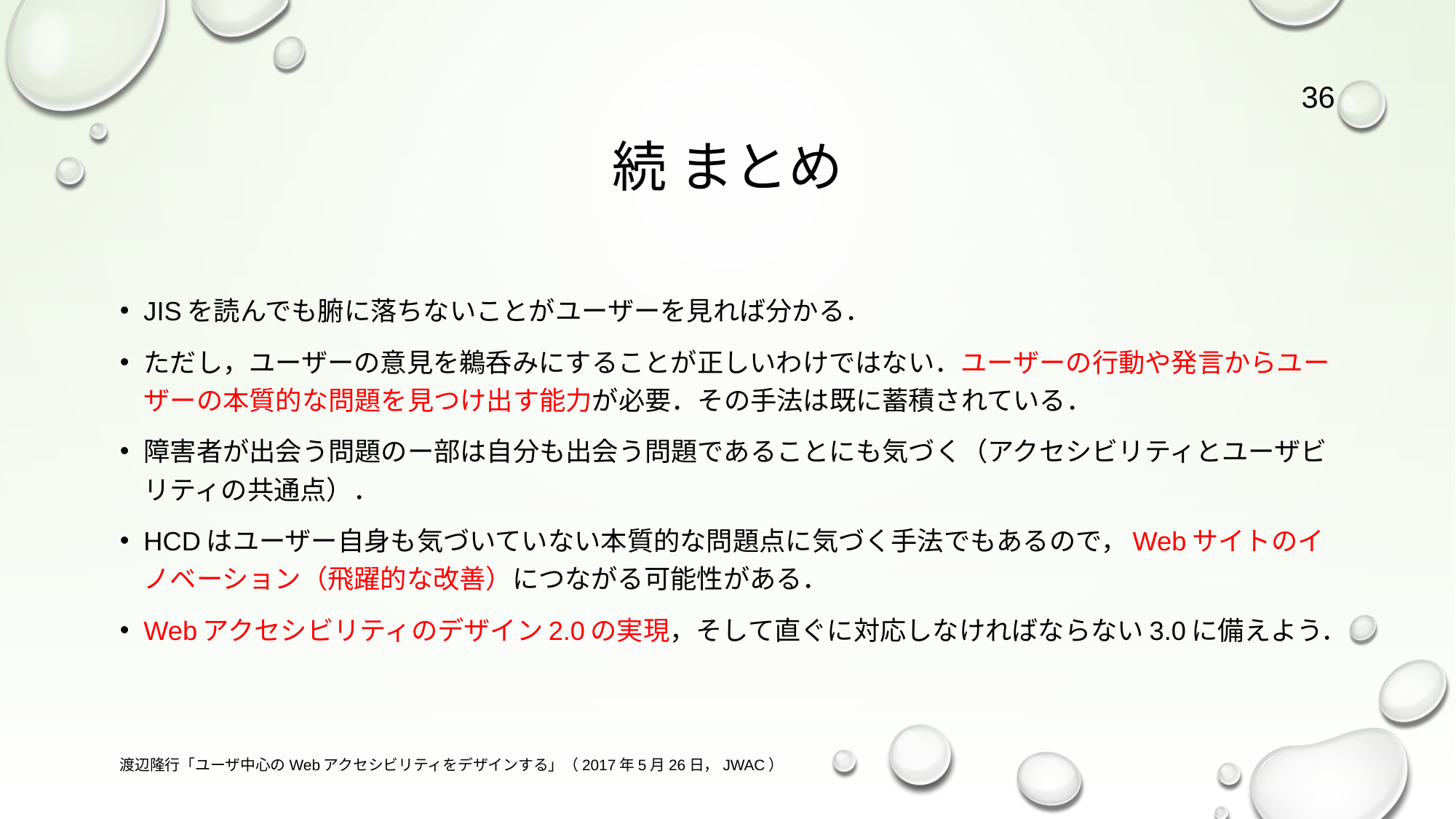

# 続 まとめ
36
JISを読んでも腑に落ちないことがユーザーを見れば分かる．
ただし，ユーザーの意見を鵜呑みにすることが正しいわけではない．ユーザーの行動や発言からユーザーの本質的な問題を見つけ出す能力が必要．その手法は既に蓄積されている．
障害者が出会う問題のー部は自分も出会う問題であることにも気づく（アクセシビリティとユーザビリティの共通点）．
HCDはユーザー自身も気づいていない本質的な問題点に気づく手法でもあるので，Webサイトのイノベーション（飛躍的な改善）につながる可能性がある．
Webアクセシビリティのデザイン2.0の実現，そして直ぐに対応しなければならない3.0に備えよう．
渡辺隆行「ユーザ中心のWebアクセシビリティをデザインする」（2017年5月26日，JWAC）